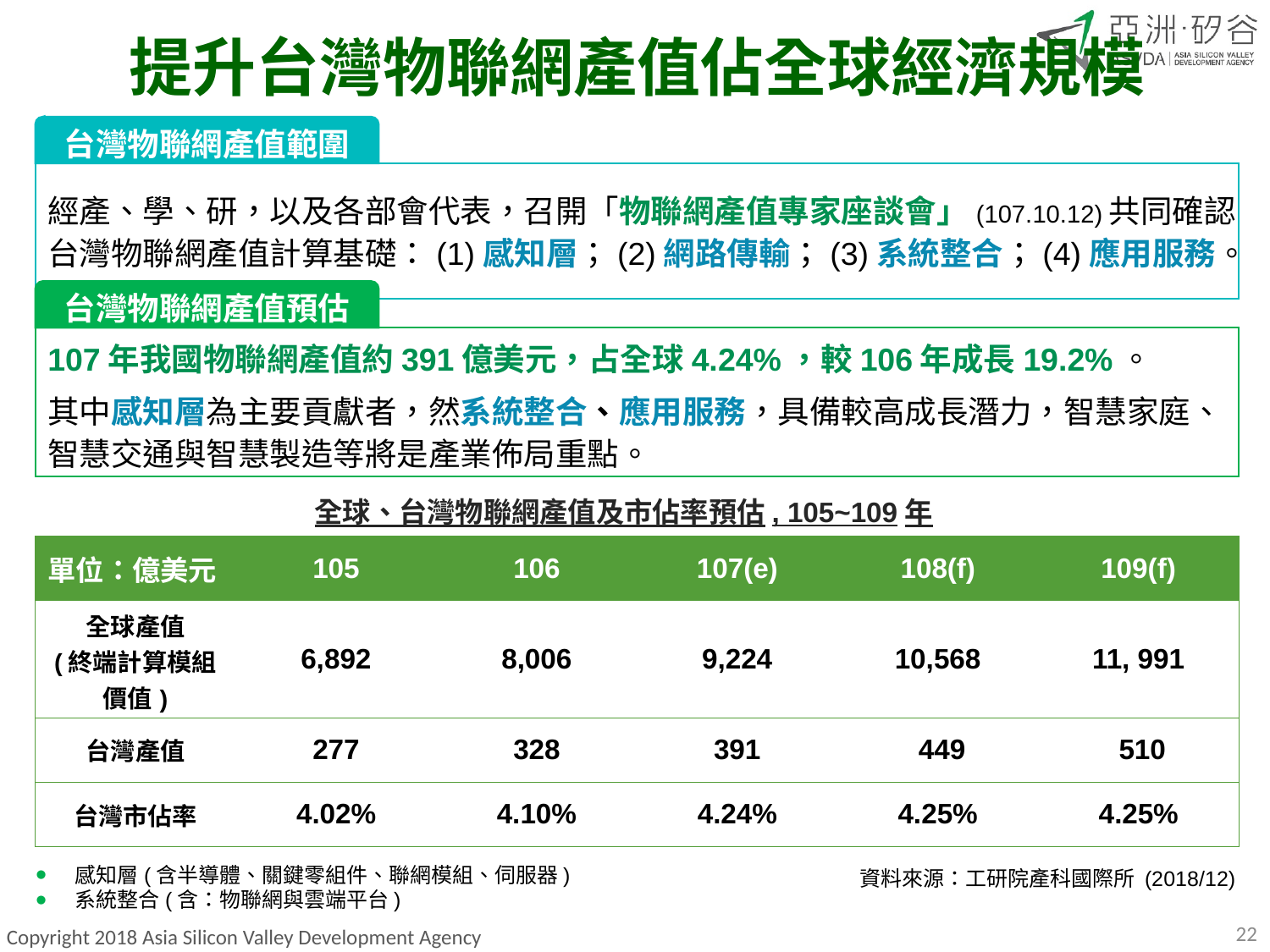

提升台灣物聯網產值佔全球經濟規模

台灣物聯網產值範圍

經產、學、研，以及各部會代表，召開「物聯網產值專家座談會」(107.10.12)共同確認台灣物聯網產值計算基礎：(1)感知層；(2)網路傳輸；(3)系統整合；(4)應用服務。

107年我國物聯網產值約391億美元，占全球4.24%，較106年成長19.2%。
其中感知層為主要貢獻者，然系統整合、應用服務，具備較高成長潛力，智慧家庭、智慧交通與智慧製造等將是產業佈局重點。

台灣物聯網產值預估

全球、台灣物聯網產值及市佔率預估, 105~109年
| 單位：億美元 | 105 | 106 | 107(e) | 108(f) | 109(f) |
| --- | --- | --- | --- | --- | --- |
| 全球產值 (終端計算模組價值) | 6,892 | 8,006 | 9,224 | 10,568 | 11, 991 |
| 台灣產值 | 277 | 328 | 391 | 449 | 510 |
| 台灣市佔率 | 4.02% | 4.10% | 4.24% | 4.25% | 4.25% |
感知層(含半導體、關鍵零組件、聯網模組、伺服器)
系統整合(含：物聯網與雲端平台)
資料來源：工研院產科國際所 (2018/12)
22